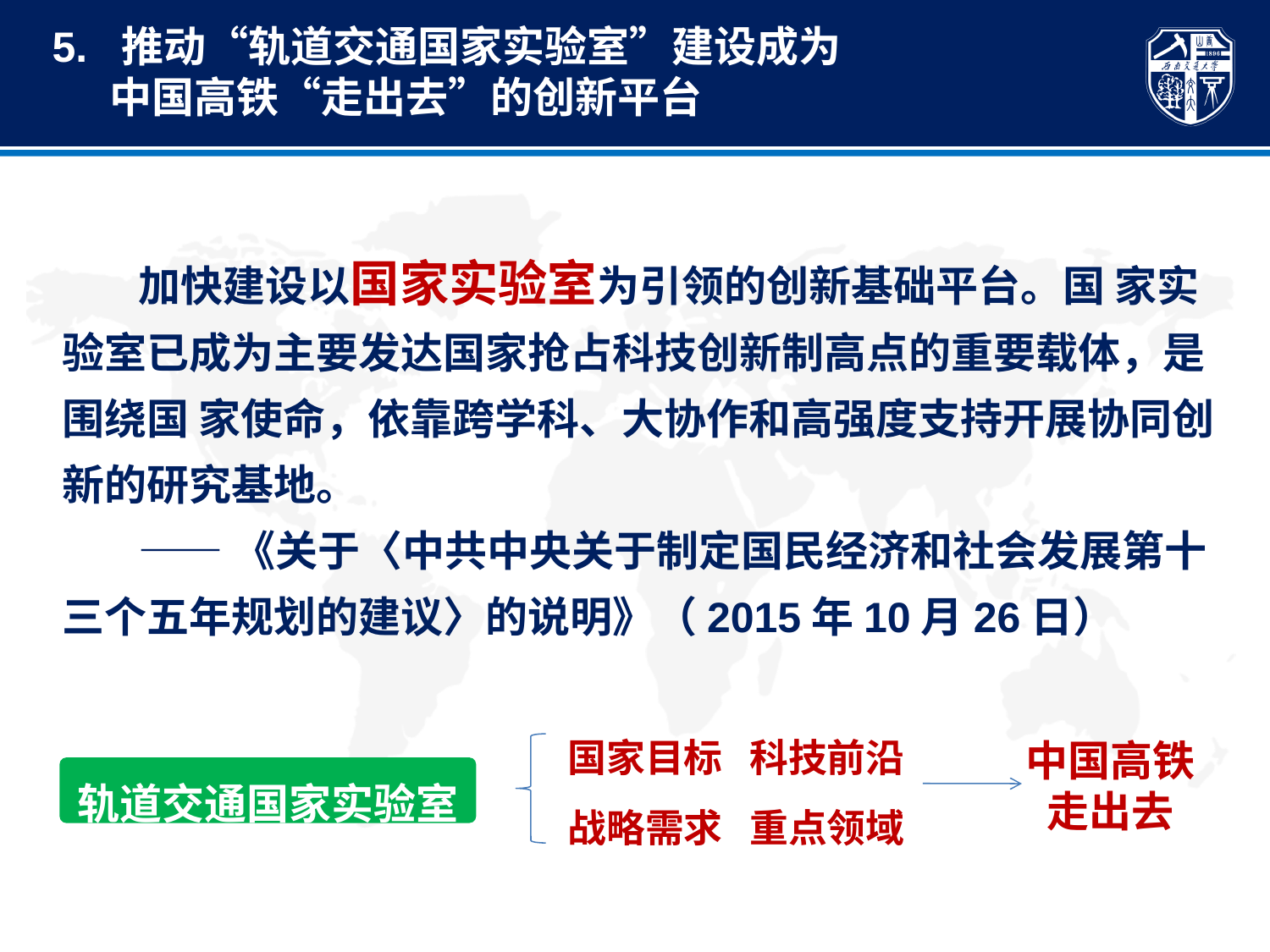

5.  推动“轨道交通国家实验室”建设成为
     中国高铁“走出去”的创新平台
       加快建设以国家实验室为引领的创新基础平台。国 家实验室已成为主要发达国家抢占科技创新制高点的重要载体，是围绕国 家使命，依靠跨学科、大协作和高强度支持开展协同创新的研究基地。
        ——《关于〈中共中央关于制定国民经济和社会发展第十三个五年规划的建议〉的说明》（2015年10月26日）
国家目标   科技前沿
战略需求   重点领域
中国高铁
走出去

轨道交通国家实验室